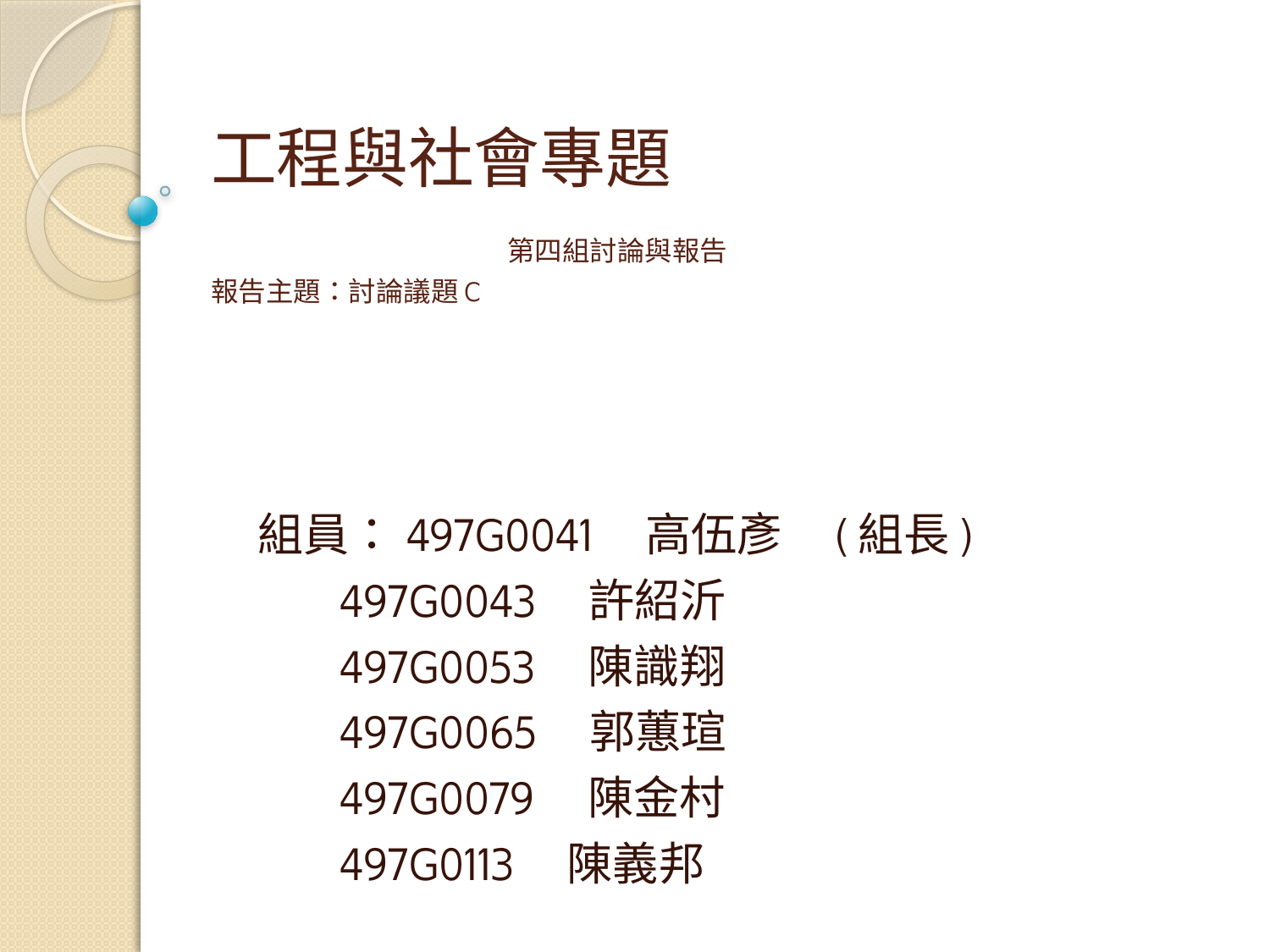

# 工程與社會專題 第四組討論與報告 報告主題：討論議題C
組員：497G0041   高伍彥    (組長)
      497G0043   許紹沂
      497G0053   陳識翔
      497G0065   郭蕙瑄
      497G0079   陳金村
      497G0113   陳義邦